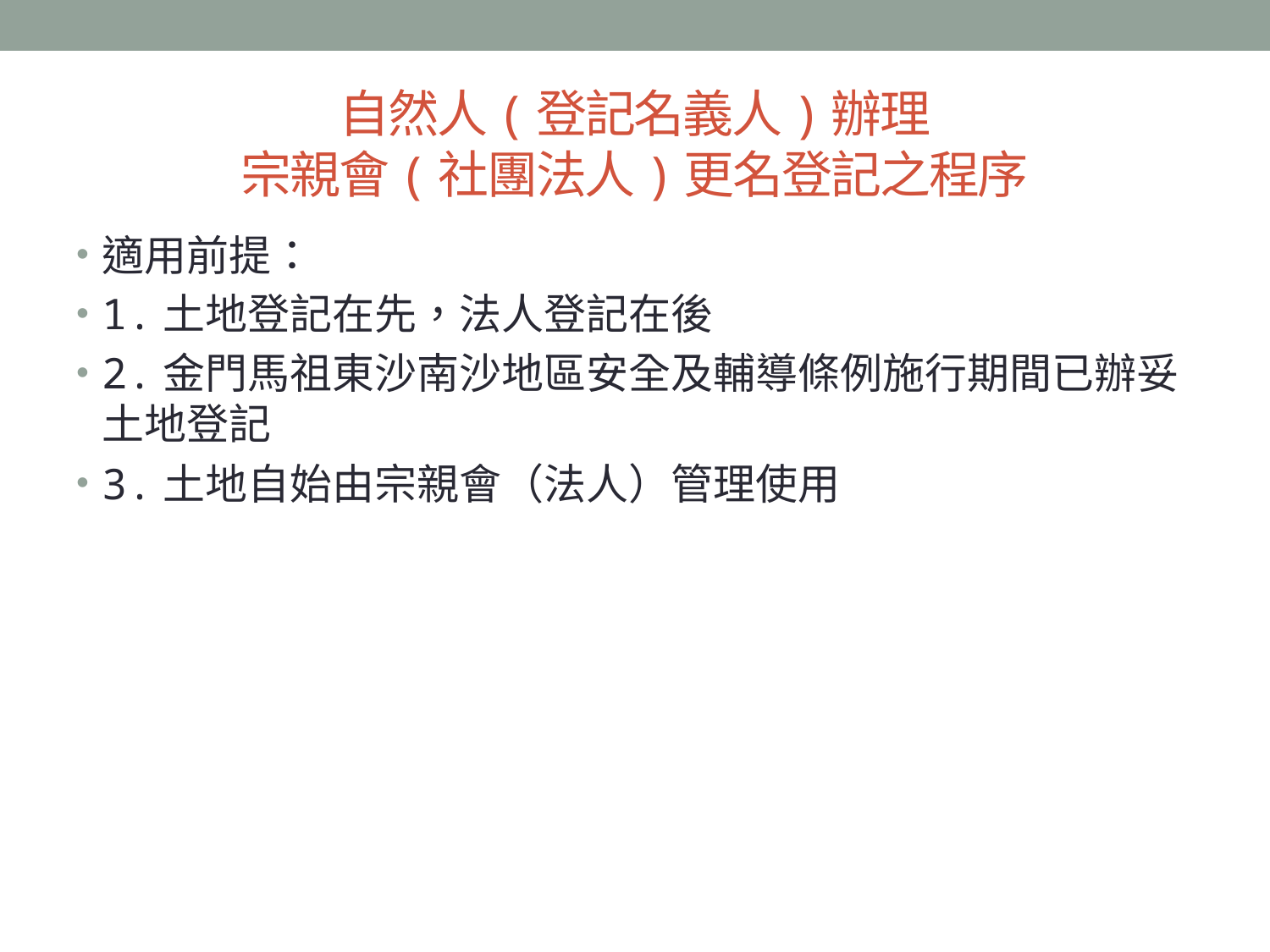

# 自然人(登記名義人)辦理 宗親會(社團法人)更名登記之程序
適用前提：
1.土地登記在先，法人登記在後
2.金門馬祖東沙南沙地區安全及輔導條例施行期間已辦妥土地登記
3.土地自始由宗親會（法人）管理使用